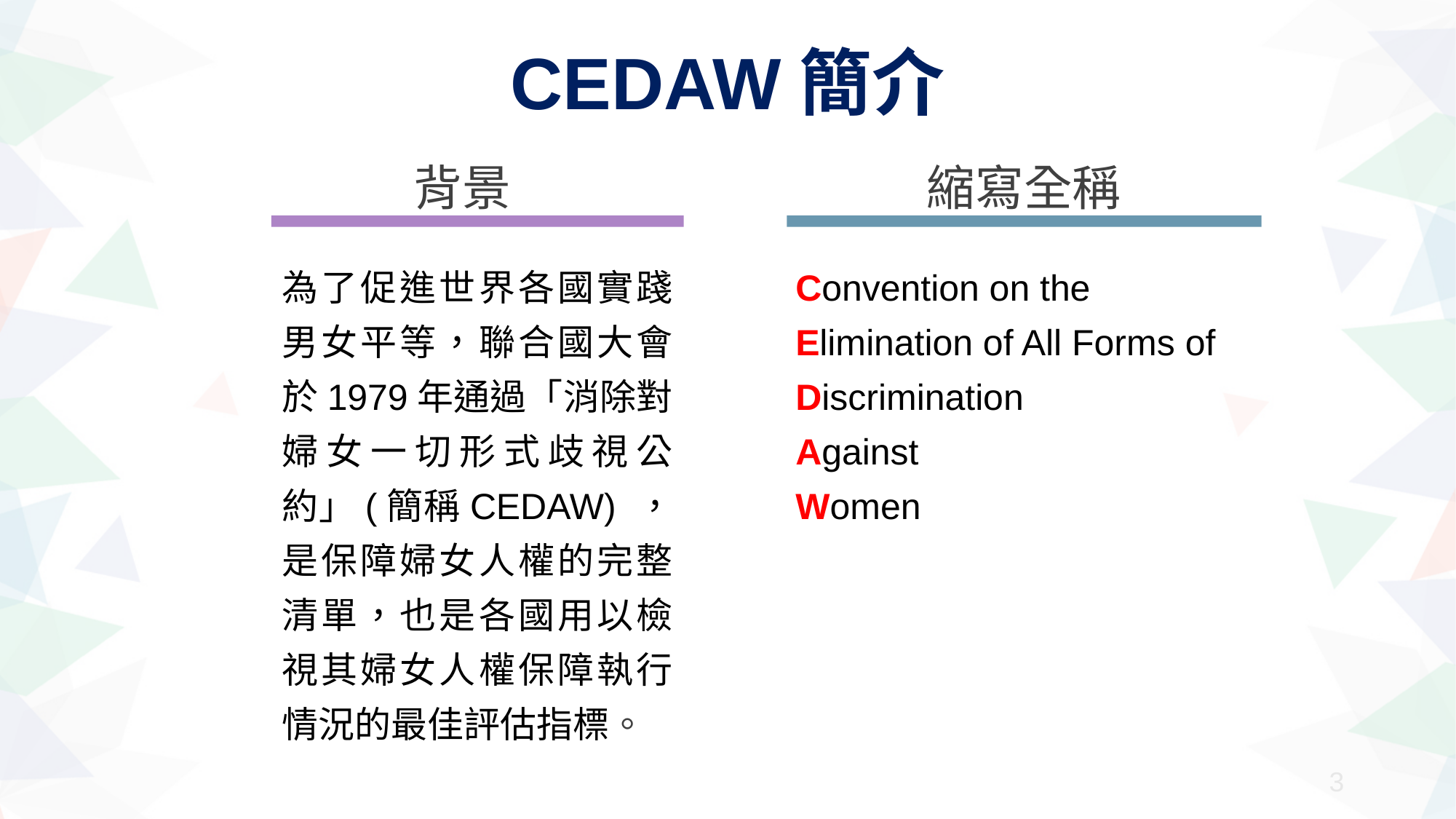

CEDAW簡介
背景
縮寫全稱

Convention on the
Elimination of All Forms of
Discrimination
Against
Women

為了促進世界各國實踐男女平等，聯合國大會於1979年通過「消除對婦女一切形式歧視公約」(簡稱CEDAW) ，是保障婦女人權的完整清單，也是各國用以檢視其婦女人權保障執行情況的最佳評估指標。
3